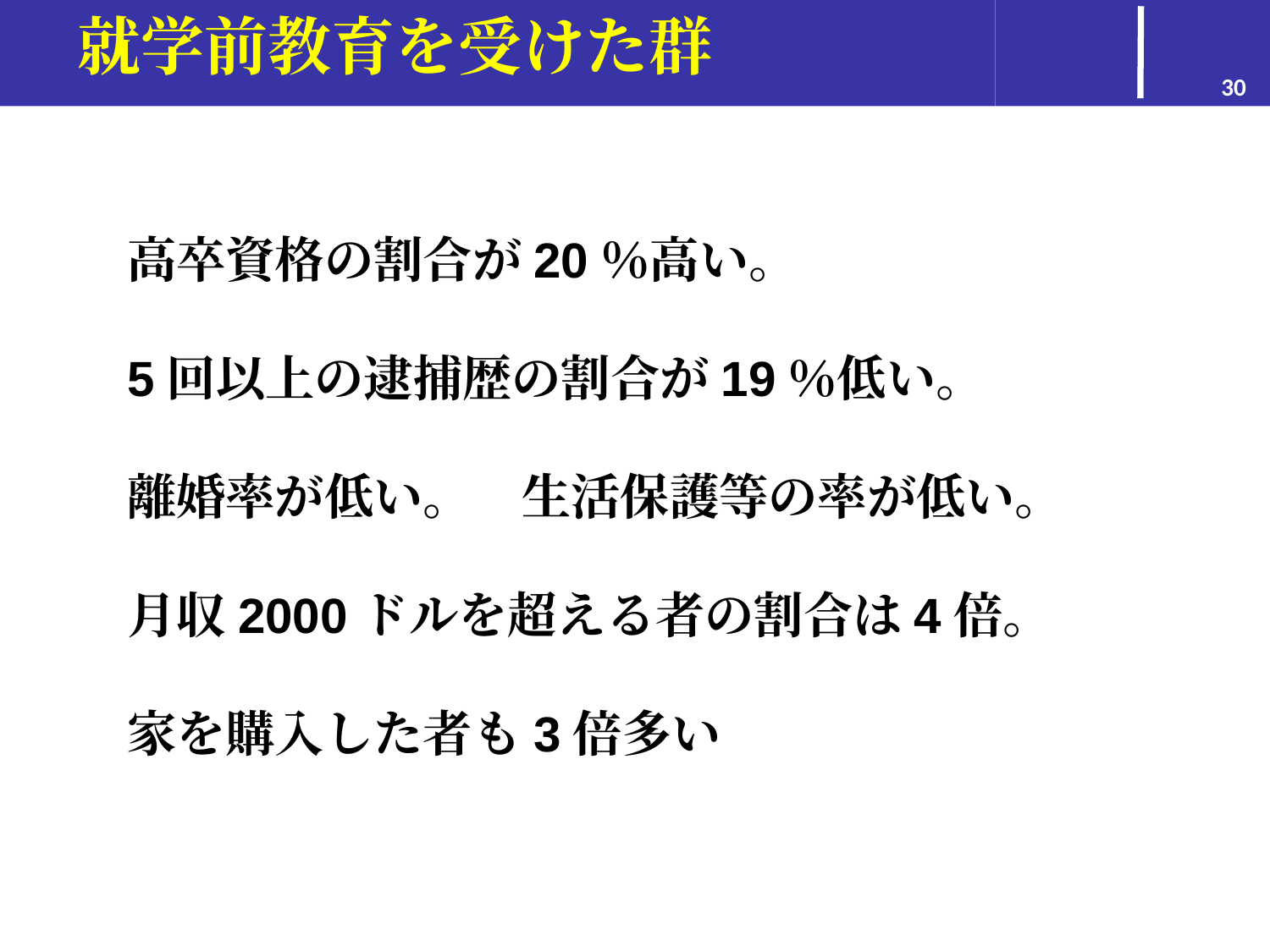

# 就学前教育を受けた群
30

高卒資格の割合が20％高い。

5回以上の逮捕歴の割合が19％低い。

離婚率が低い。　生活保護等の率が低い。

月収2000ドルを超える者の割合は4倍。

家を購入した者も3倍多い